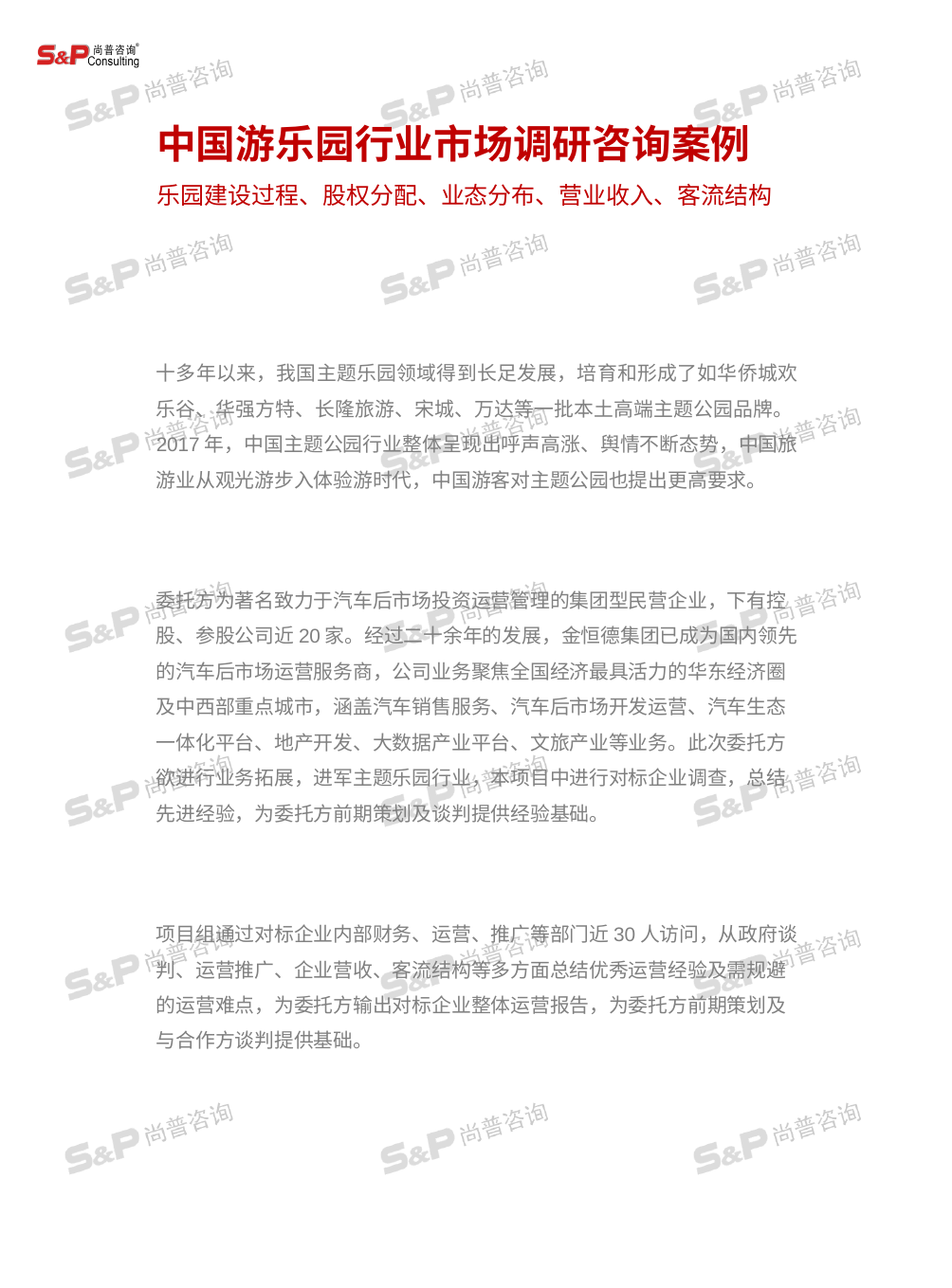

中国游乐园行业市场调研咨询案例
乐园建设过程、股权分配、业态分布、营业收入、客流结构

十多年以来，我国主题乐园领域得到长足发展，培育和形成了如华侨城欢乐谷、华强方特、长隆旅游、宋城、万达等一批本土高端主题公园品牌。2017年，中国主题公园行业整体呈现出呼声高涨、舆情不断态势，中国旅游业从观光游步入体验游时代，中国游客对主题公园也提出更高要求。

委托方为著名致力于汽车后市场投资运营管理的集团型民营企业，下有控股、参股公司近20家。经过二十余年的发展，金恒德集团已成为国内领先的汽车后市场运营服务商，公司业务聚焦全国经济最具活力的华东经济圈及中西部重点城市，涵盖汽车销售服务、汽车后市场开发运营、汽车生态一体化平台、地产开发、大数据产业平台、文旅产业等业务。此次委托方欲进行业务拓展，进军主题乐园行业，本项目中进行对标企业调查，总结先进经验，为委托方前期策划及谈判提供经验基础。

项目组通过对标企业内部财务、运营、推广等部门近30人访问，从政府谈判、运营推广、企业营收、客流结构等多方面总结优秀运营经验及需规避的运营难点，为委托方输出对标企业整体运营报告，为委托方前期策划及与合作方谈判提供基础。